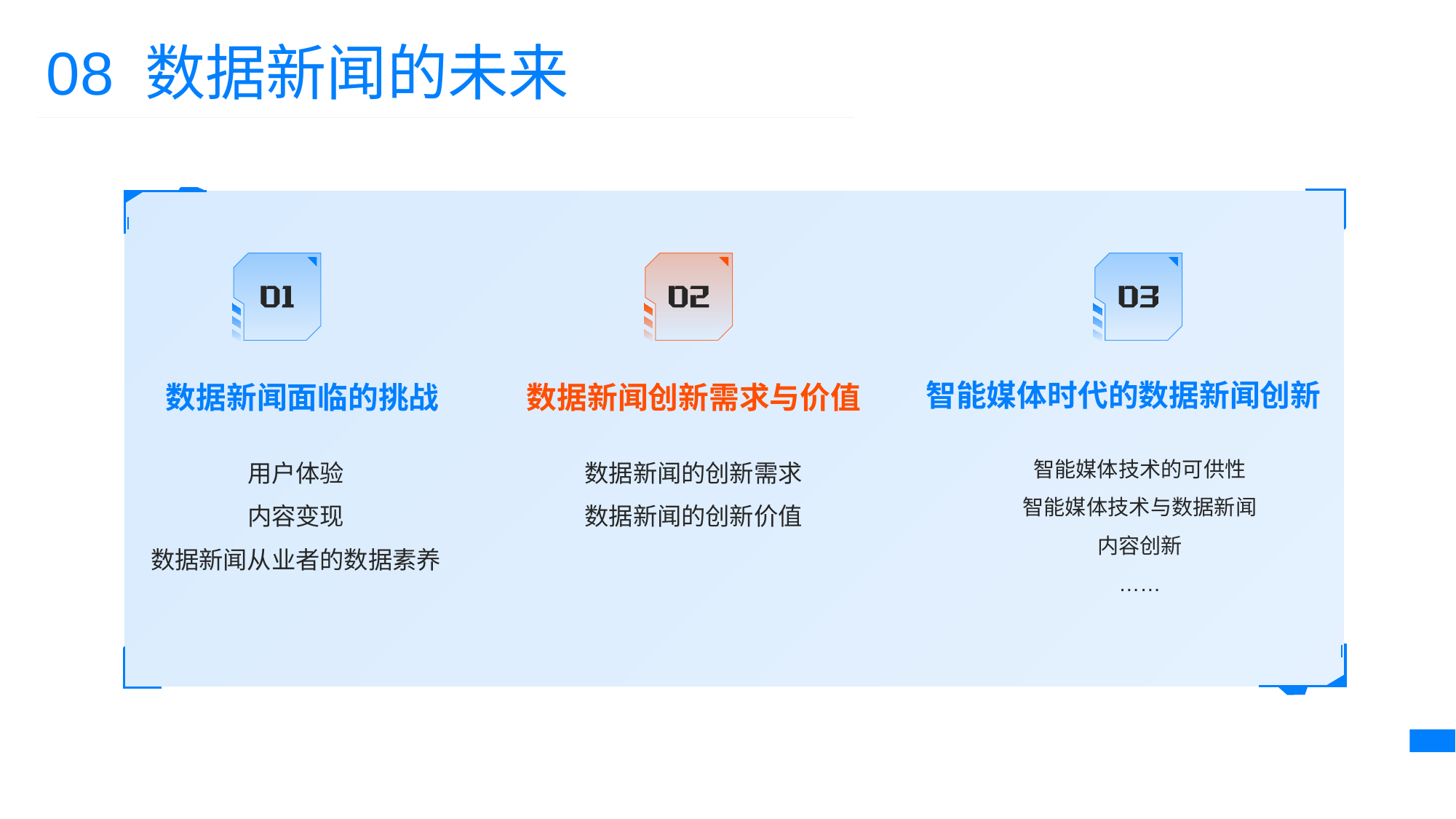

08 数据新闻的未来

数据新闻面临的挑战
用户体验
内容变现
数据新闻从业者的数据素养

数据新闻创新需求与价值
数据新闻的创新需求
数据新闻的创新价值

智能媒体时代的数据新闻创新
智能媒体技术的可供性
智能媒体技术与数据新闻
内容创新
……